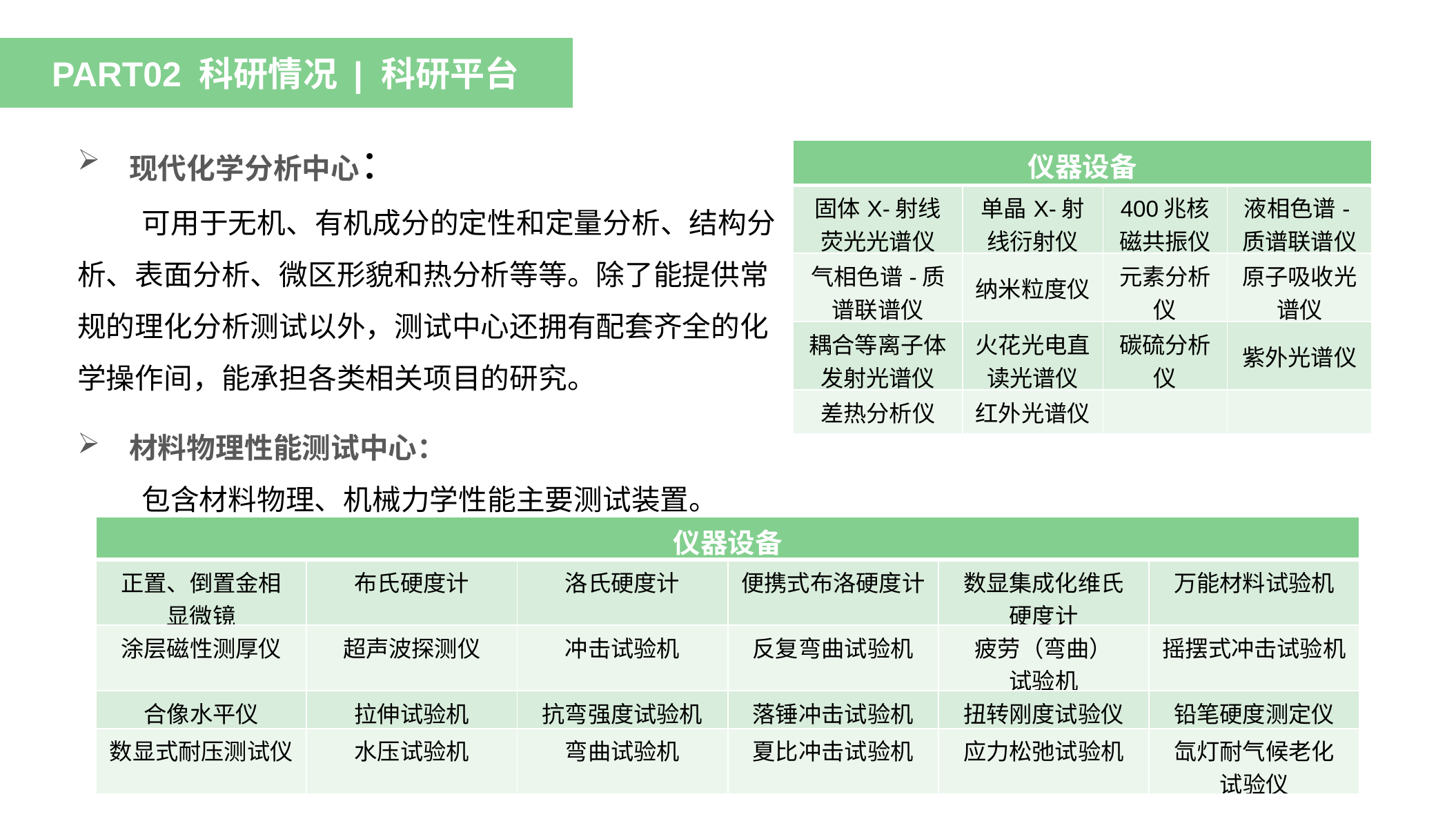

PART02 科研情况 | 科研平台
现代化学分析中心：
         可用于无机、有机成分的定性和定量分析、结构分析、表面分析、微区形貌和热分析等等。除了能提供常规的理化分析测试以外，测试中心还拥有配套齐全的化学操作间，能承担各类相关项目的研究。
| 仪器设备 |  |  |  |
| --- | --- | --- | --- |
| 固体X-射线荧光光谱仪 | 单晶X-射线衍射仪 | 400兆核磁共振仪 | 液相色谱-质谱联谱仪 |
| 气相色谱-质谱联谱仪 | 纳米粒度仪 | 元素分析仪 | 原子吸收光谱仪 |
| 耦合等离子体发射光谱仪 | 火花光电直读光谱仪 | 碳硫分析仪 | 紫外光谱仪 |
| 差热分析仪 | 红外光谱仪 |  |  |
材料物理性能测试中心：
         包含材料物理、机械力学性能主要测试装置。
| 仪器设备 |  |  |  |  |  |
| --- | --- | --- | --- | --- | --- |
| 正置、倒置金相 显微镜 | 布氏硬度计 | 洛氏硬度计 | 便携式布洛硬度计 | 数显集成化维氏 硬度计 | 万能材料试验机 |
| 涂层磁性测厚仪 | 超声波探测仪 | 冲击试验机 | 反复弯曲试验机 | 疲劳（弯曲） 试验机 | 摇摆式冲击试验机 |
| 合像水平仪 | 拉伸试验机 | 抗弯强度试验机 | 落锤冲击试验机 | 扭转刚度试验仪 | 铅笔硬度测定仪 |
| 数显式耐压测试仪 | 水压试验机 | 弯曲试验机 | 夏比冲击试验机 | 应力松弛试验机 | 氙灯耐气候老化 试验仪 |